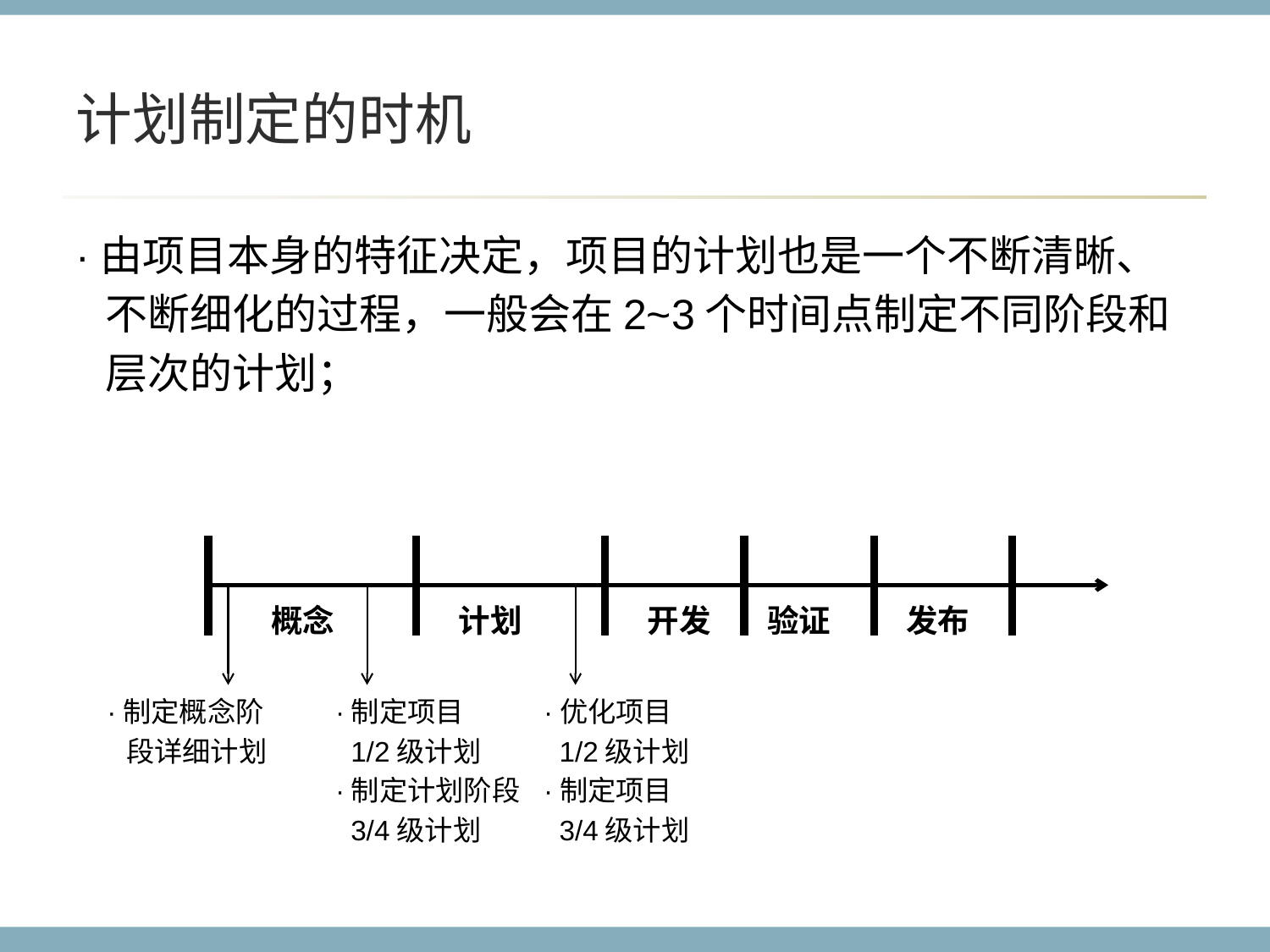

# 计划制定的时机
·由项目本身的特征决定，项目的计划也是一个不断清晰、
  不断细化的过程，一般会在2~3个时间点制定不同阶段和
  层次的计划；
概念
计划
开发
验证
发布
·制定概念阶
  段详细计划
·制定项目
  1/2级计划
·制定计划阶段
  3/4级计划

·优化项目
  1/2级计划
·制定项目
  3/4级计划